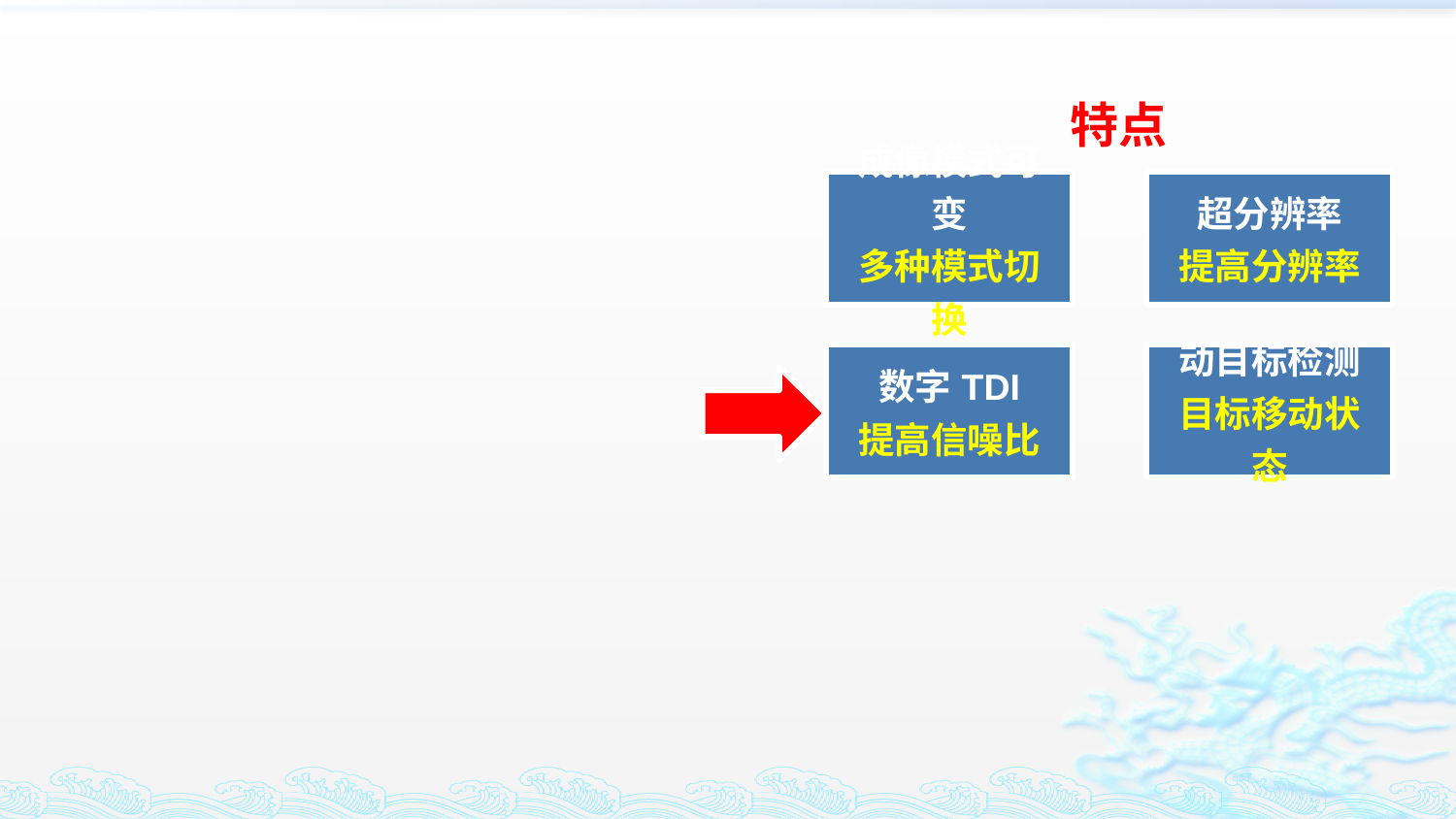

特点

成像模式可变
多种模式切换
超分辨率
提高分辨率
数字TDI
提高信噪比
动目标检测
目标移动状态